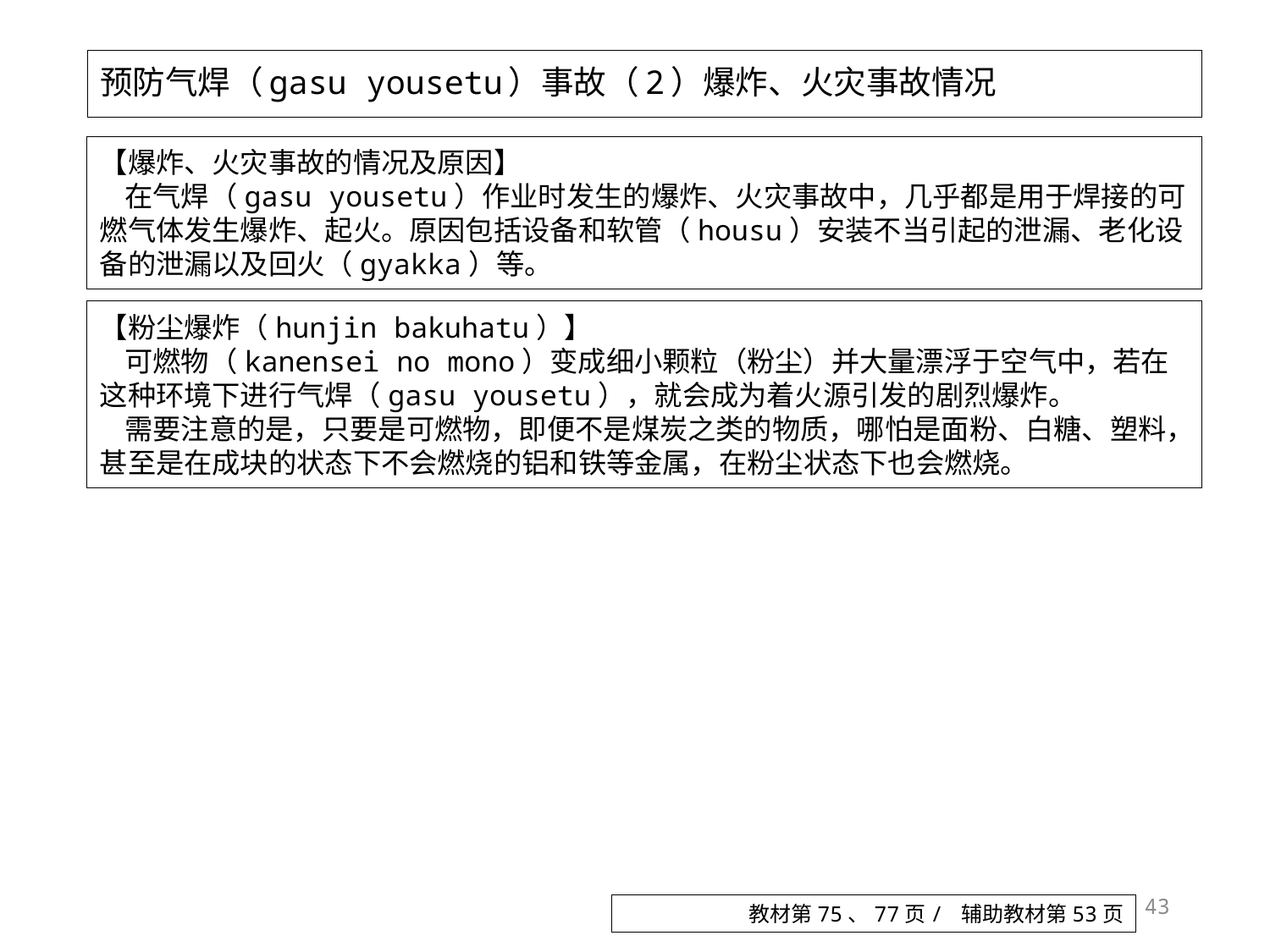

# 预防气焊（gasu yousetu）事故（2）爆炸、火灾事故情况
【爆炸、火灾事故的情况及原因】
在气焊（gasu yousetu）作业时发生的爆炸、火灾事故中，几乎都是用于焊接的可燃气体发生爆炸、起火。原因包括设备和软管（housu）安装不当引起的泄漏、老化设备的泄漏以及回火（gyakka）等。
【粉尘爆炸（hunjin bakuhatu）】
可燃物（kanensei no mono）变成细小颗粒（粉尘）并大量漂浮于空气中，若在这种环境下进行气焊（gasu yousetu），就会成为着火源引发的剧烈爆炸。
需要注意的是，只要是可燃物，即便不是煤炭之类的物质，哪怕是面粉、白糖、塑料，甚至是在成块的状态下不会燃烧的铝和铁等金属，在粉尘状态下也会燃烧。
43
教材第75、77页/ 辅助教材第53页